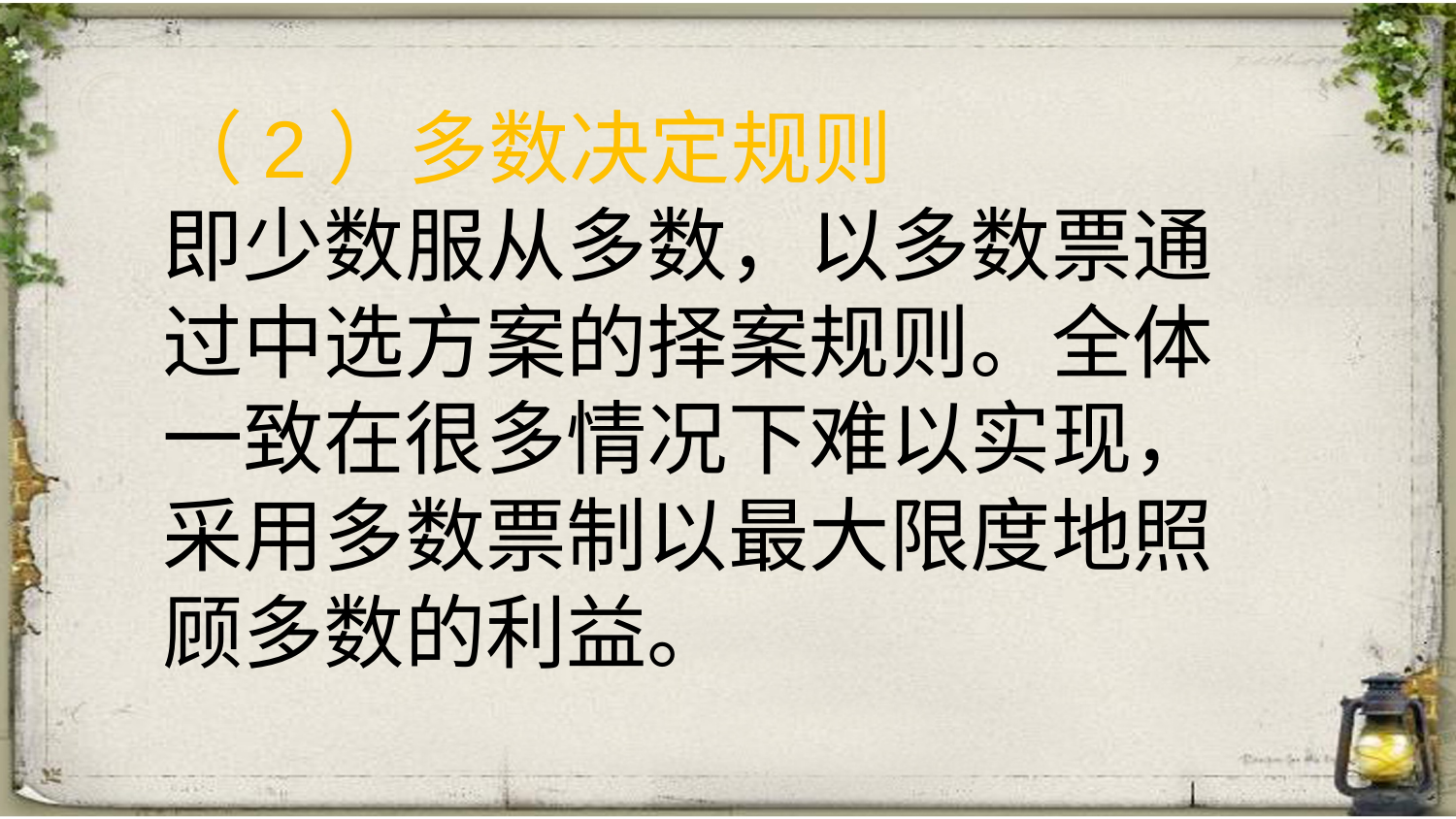

（2）多数决定规则
即少数服从多数，以多数票通过中选方案的择案规则。全体一致在很多情况下难以实现，采用多数票制以最大限度地照顾多数的利益。